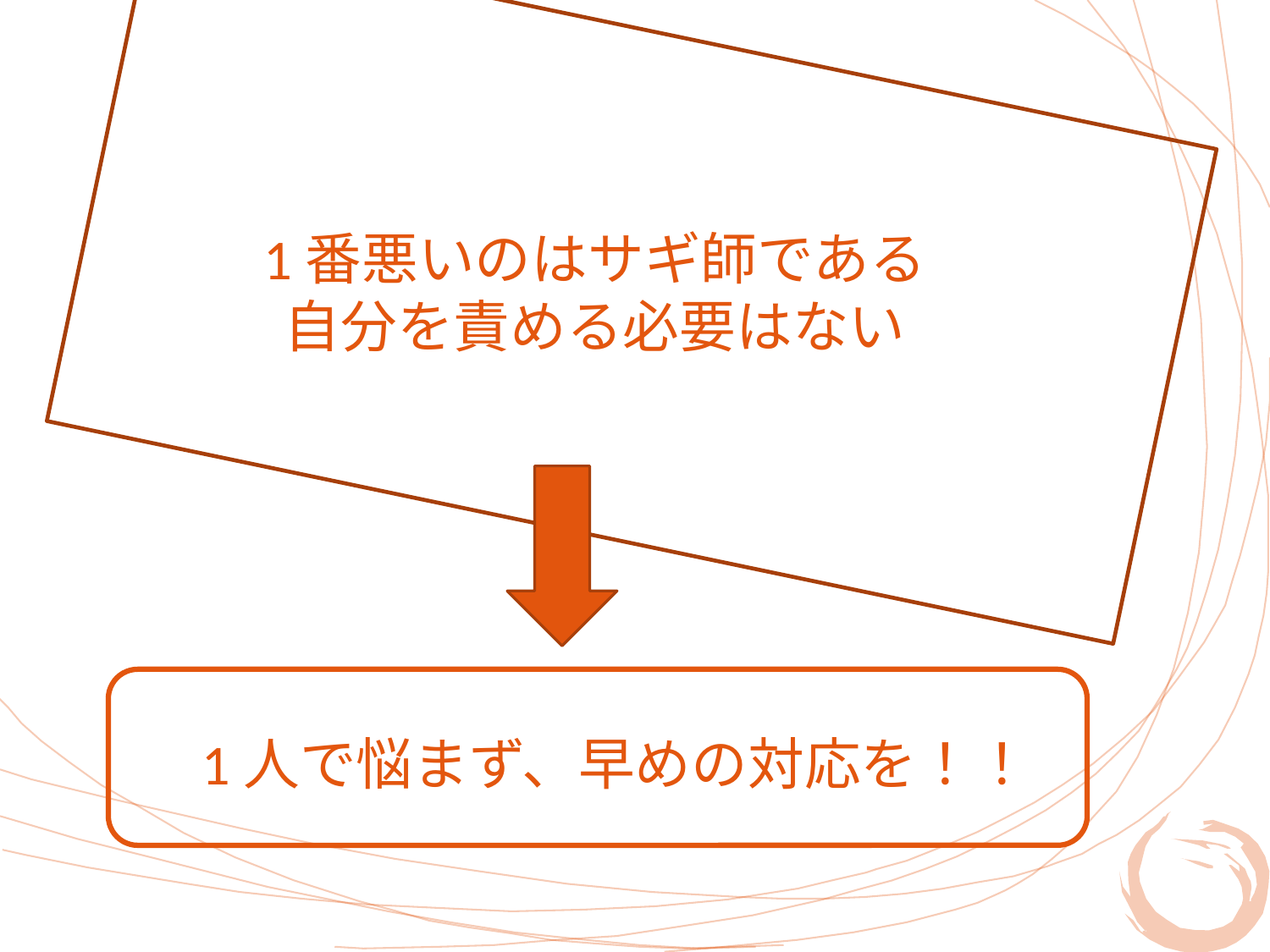

# 1番悪いのはサギ師である 自分を責める必要はない

1人で悩まず、早めの対応を！！